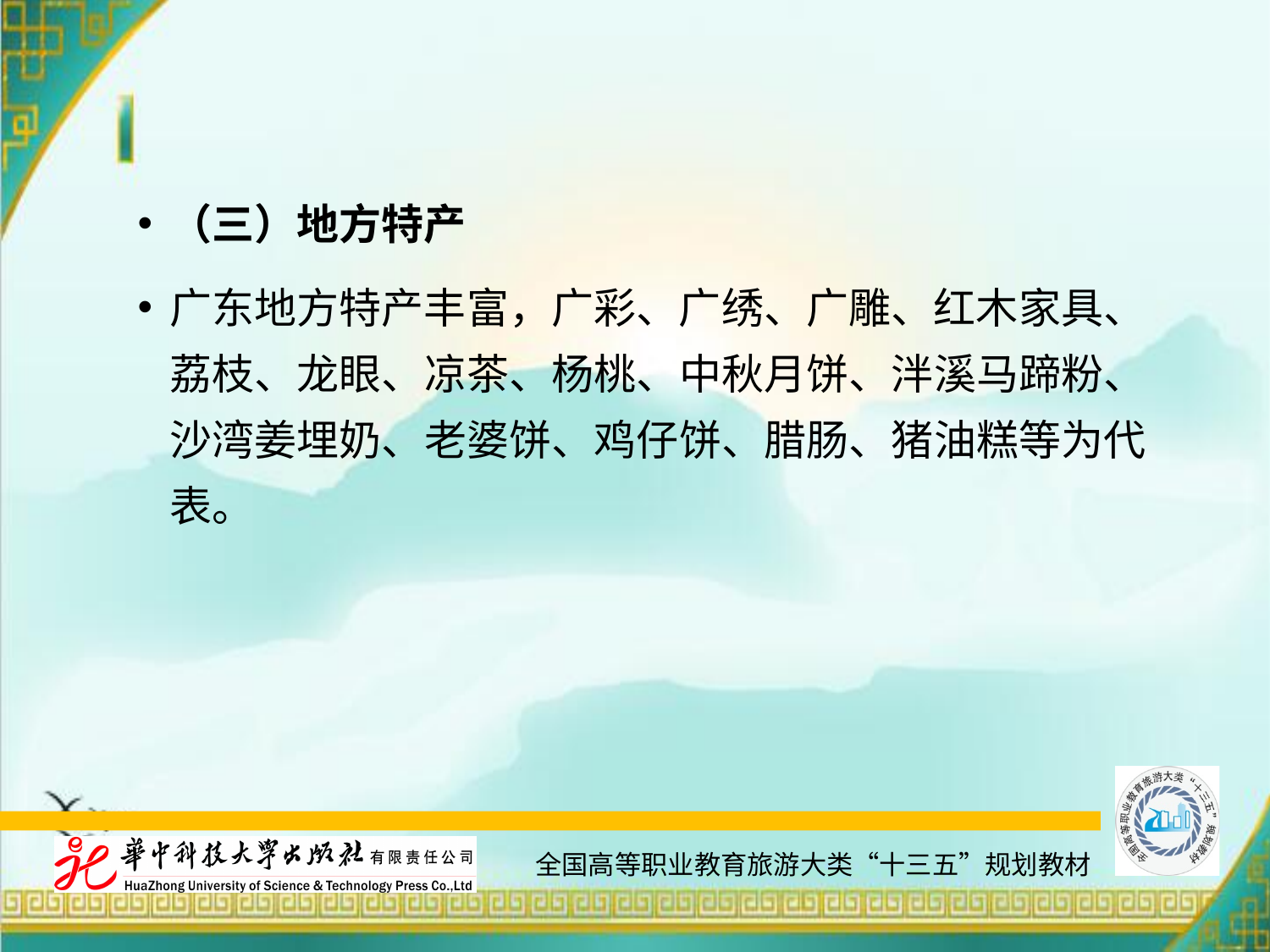

#
（三）地方特产
广东地方特产丰富，广彩、广绣、广雕、红木家具、荔枝、龙眼、凉茶、杨桃、中秋月饼、泮溪马蹄粉、沙湾姜埋奶、老婆饼、鸡仔饼、腊肠、猪油糕等为代表。